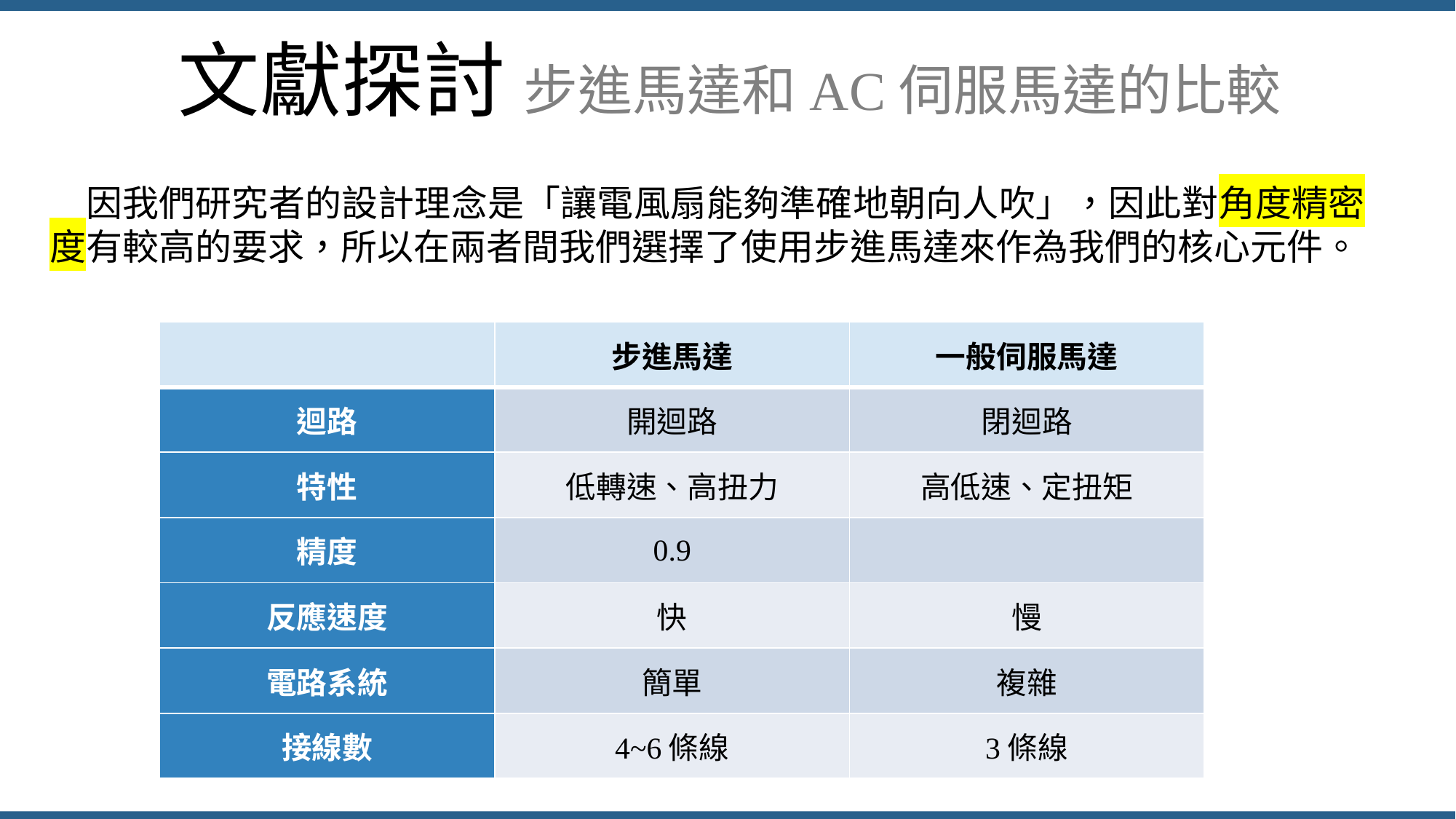

文獻探討 步進馬達和AC伺服馬達的比較
因我們研究者的設計理念是「讓電風扇能夠準確地朝向人吹」，因此對角度精密度有較高的要求，所以在兩者間我們選擇了使用步進馬達來作為我們的核心元件。
|  | 步進馬達 | 一般伺服馬達 |
| --- | --- | --- |
| 迴路 | 開迴路 | 閉迴路 |
| 特性 | 低轉速、高扭力 | 高低速、定扭矩 |
| 精度 | 0.9 |  |
| 反應速度 | 快 | 慢 |
| 電路系統 | 簡單 | 複雜 |
| 接線數 | 4~6條線 | 3條線 |